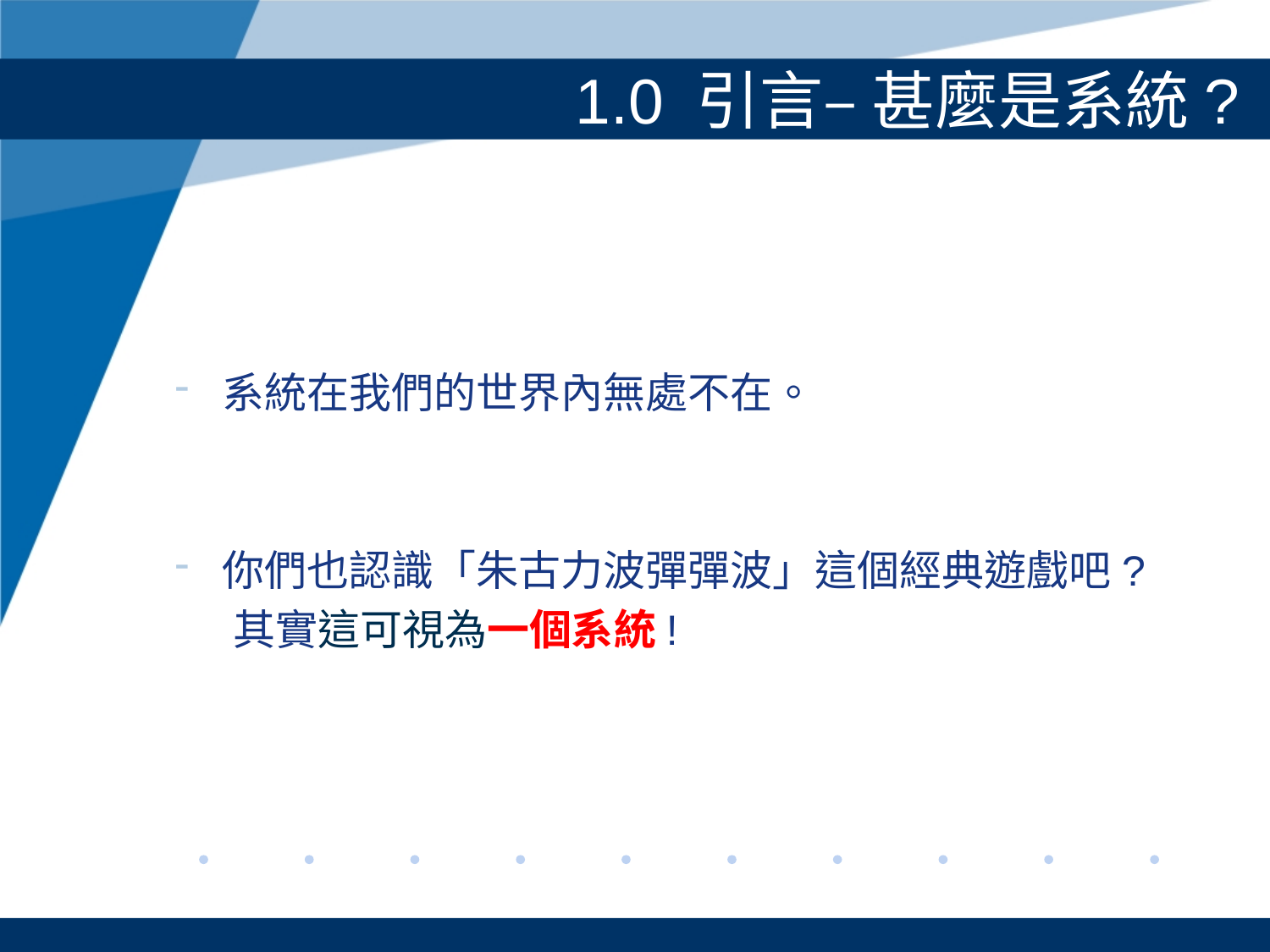

# 1.0 引言– 甚麼是系統?

系統在我們的世界內無處不在。

你們也認識「朱古力波彈彈波」這個經典遊戲吧?
     其實這可視為一個系統!